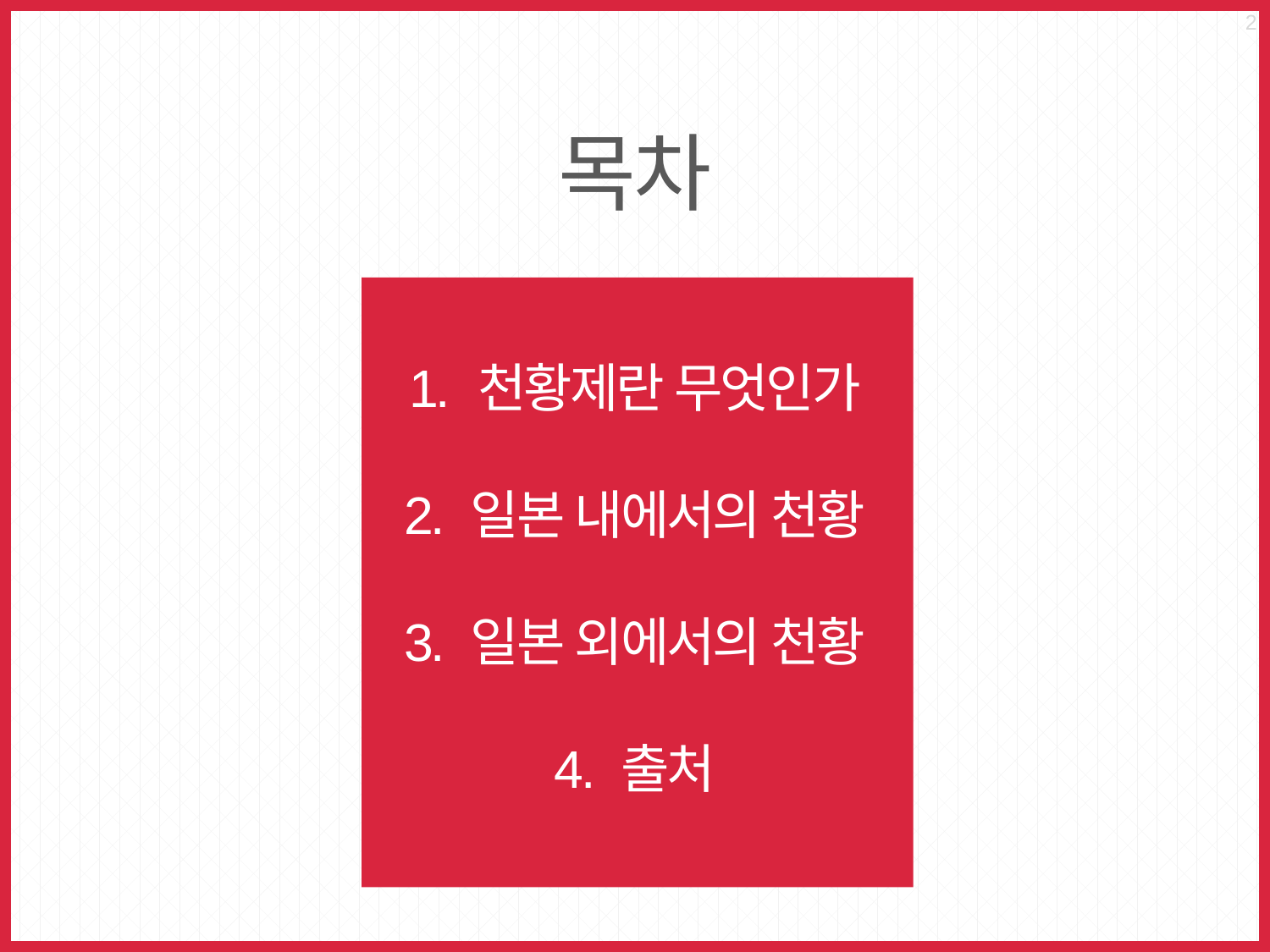

2
목차

1. 천황제란 무엇인가

2. 일본 내에서의 천황

3. 일본 외에서의 천황

4. 출처